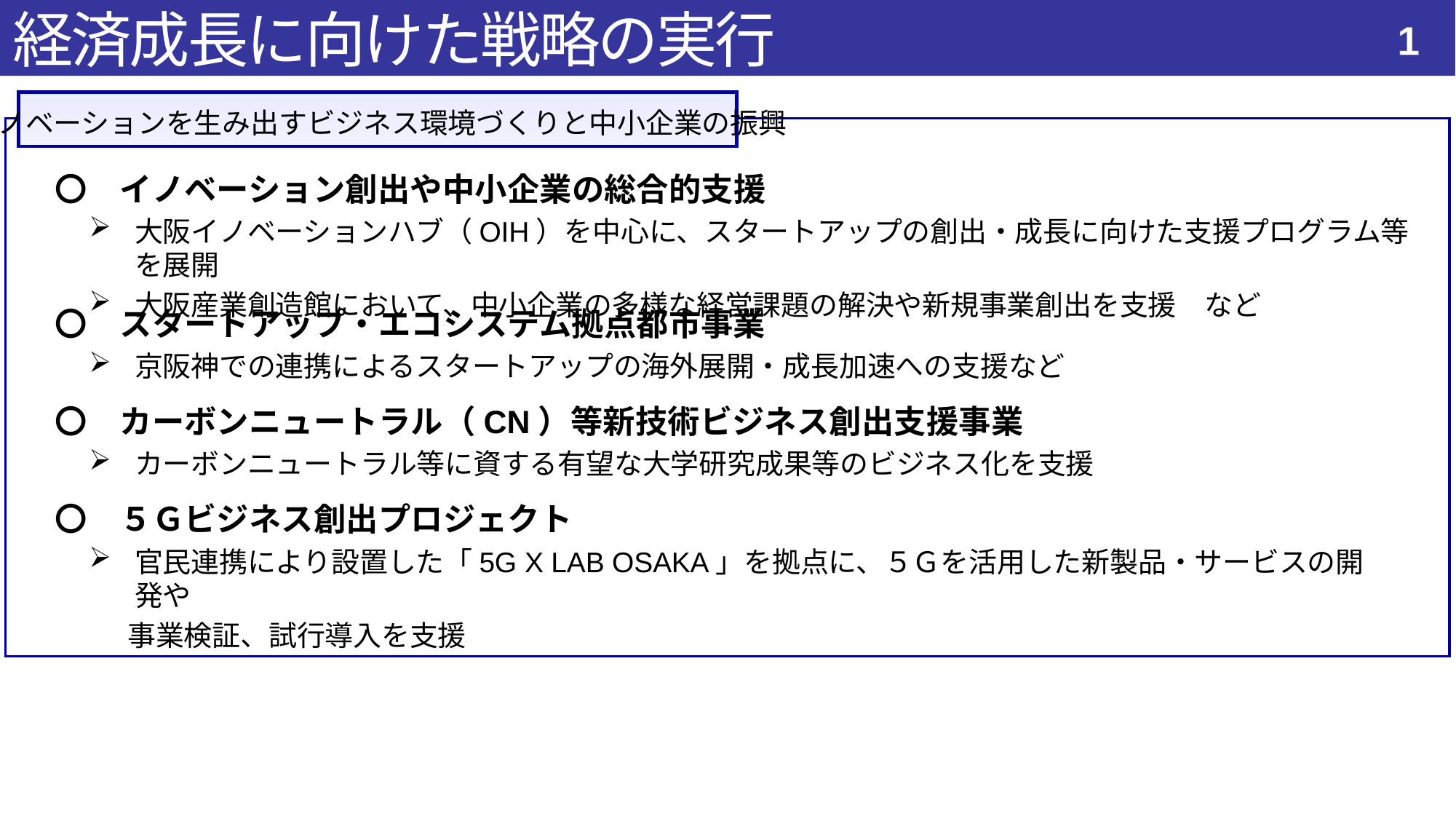

経済成長に向けた戦略の実行
1
イノベーションを生み出すビジネス環境づくりと中小企業の振興

〇　イノベーション創出や中小企業の総合的支援
大阪イノベーションハブ（OIH）を中心に、スタートアップの創出・成長に向けた支援プログラム等を展開
大阪産業創造館において、中小企業の多様な経営課題の解決や新規事業創出を支援　など

〇　スタートアップ・エコシステム拠点都市事業
京阪神での連携によるスタートアップの海外展開・成長加速への支援など
〇　カーボンニュートラル（CN）等新技術ビジネス創出支援事業
カーボンニュートラル等に資する有望な大学研究成果等のビジネス化を支援
〇　５Ｇビジネス創出プロジェクト
官民連携により設置した「5G X LAB OSAKA」を拠点に、５Ｇを活用した新製品・サービスの開発や
     事業検証、試行導入を支援